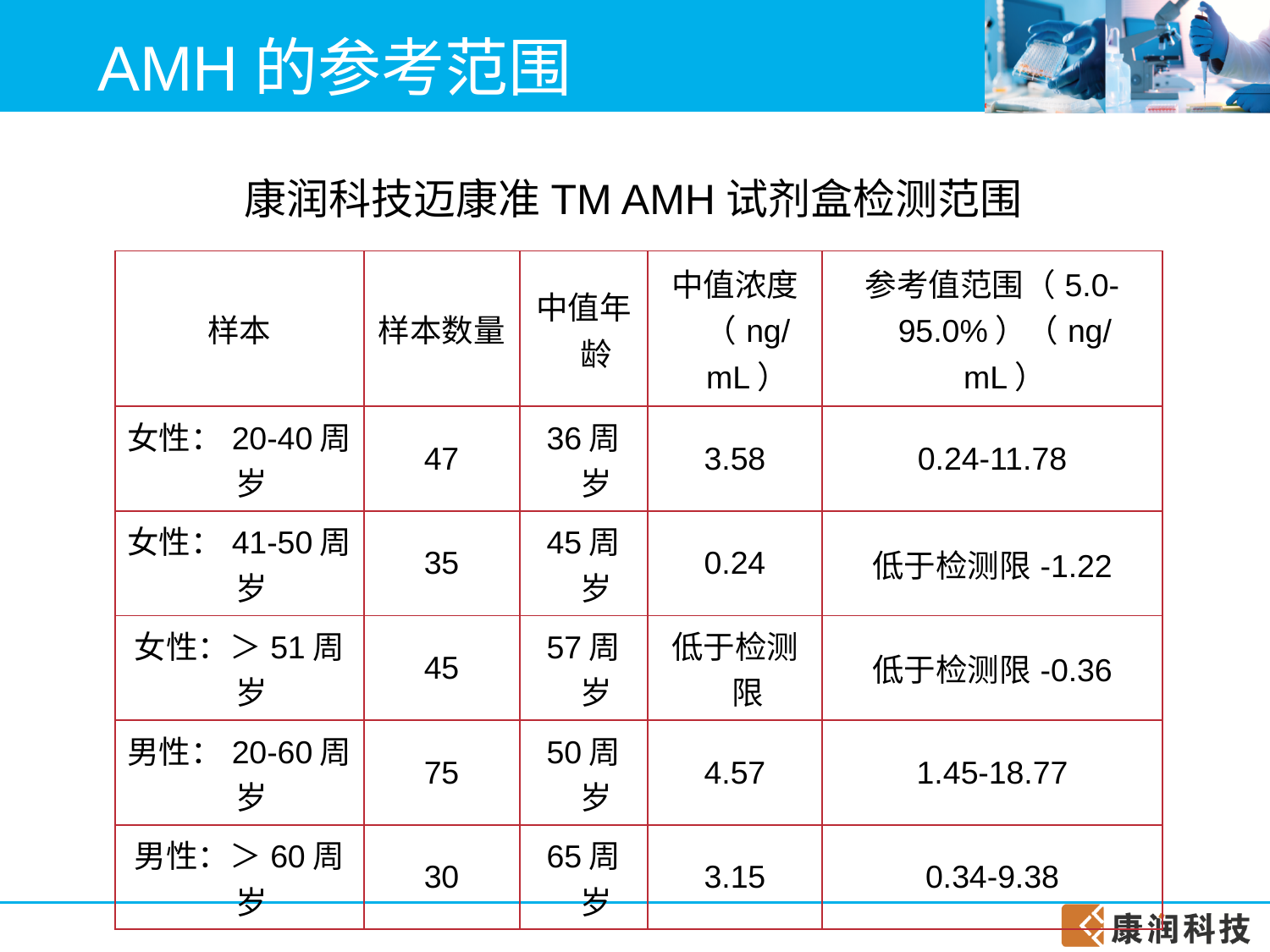

# AMH的参考范围
康润科技迈康准TM AMH试剂盒检测范围
| 样本 | 样本数量 | 中值年龄 | 中值浓度（ng/mL） | 参考值范围（5.0-95.0%）（ng/mL） |
| --- | --- | --- | --- | --- |
| 女性：20-40周岁 | 47 | 36周岁 | 3.58 | 0.24-11.78 |
| 女性：41-50周岁 | 35 | 45周岁 | 0.24 | 低于检测限-1.22 |
| 女性：＞51周岁 | 45 | 57周岁 | 低于检测限 | 低于检测限-0.36 |
| 男性：20-60周岁 | 75 | 50周岁 | 4.57 | 1.45-18.77 |
| 男性：＞60周岁 | 30 | 65周岁 | 3.15 | 0.34-9.38 |